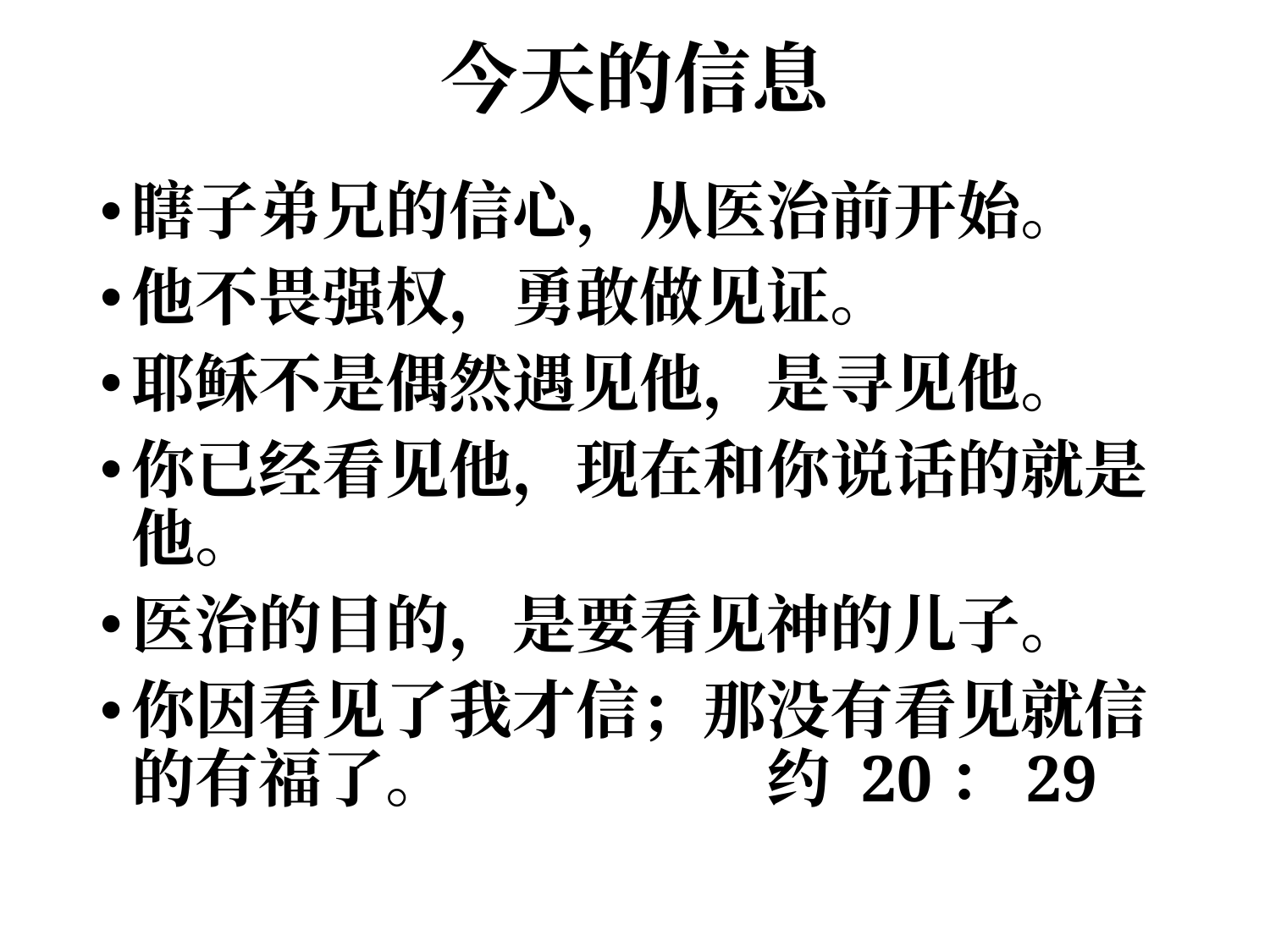

# 今天的信息
瞎子弟兄的信心，从医治前开始。
他不畏强权，勇敢做见证。
耶稣不是偶然遇见他，是寻见他。
你已经看见他，现在和你说话的就是他。
医治的目的，是要看见神的儿子。
你因看见了我才信；那没有看见就信的有福了。			约 20：29